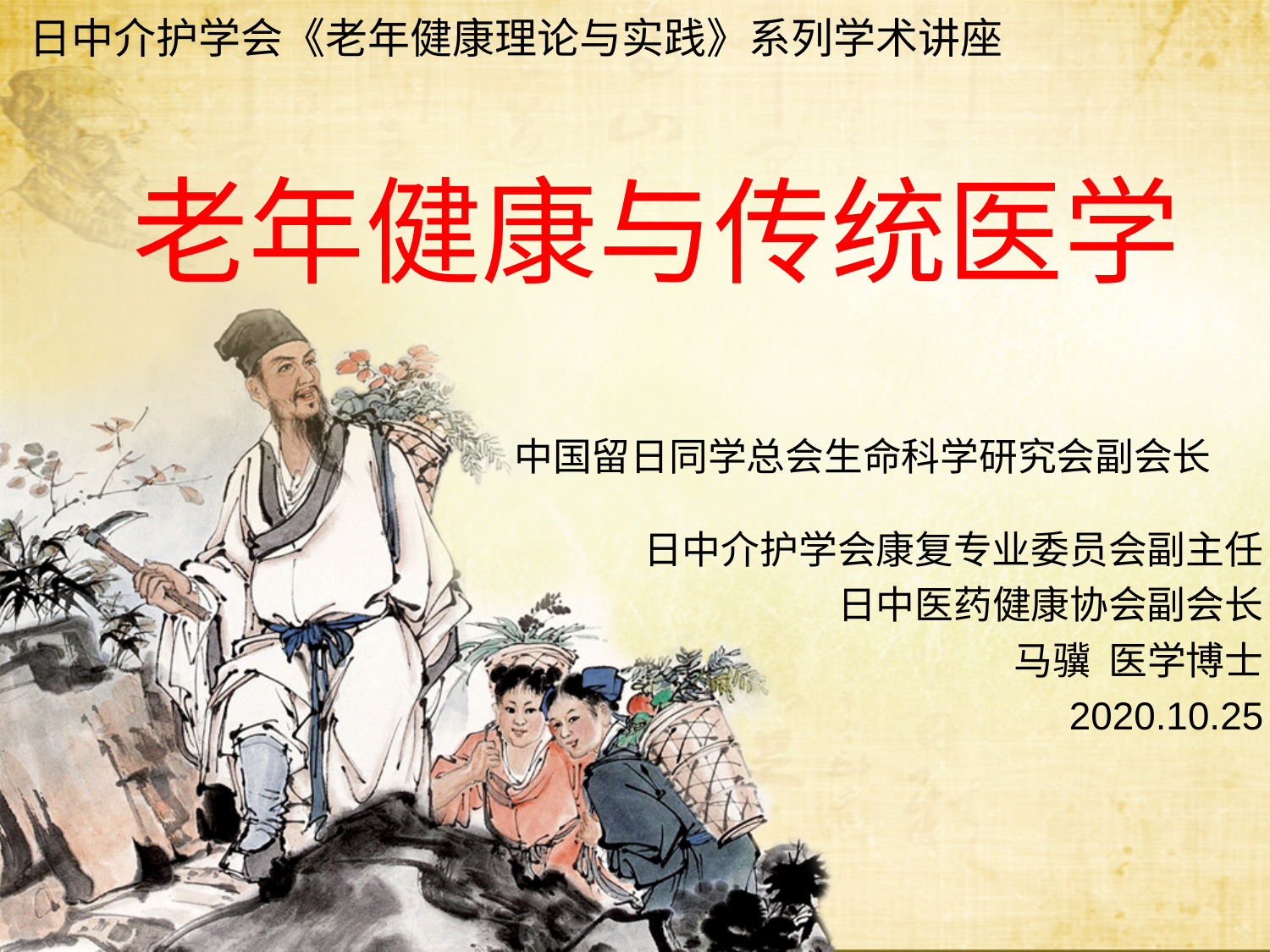

日中介护学会《老年健康理论与实践》系列学术讲座
老年健康与传统医学
中国留日同学总会生命科学研究会副会长
   日中介护学会康复专业委员会副主任
日中医药健康协会副会长
马骥  医学博士
2020.10.25